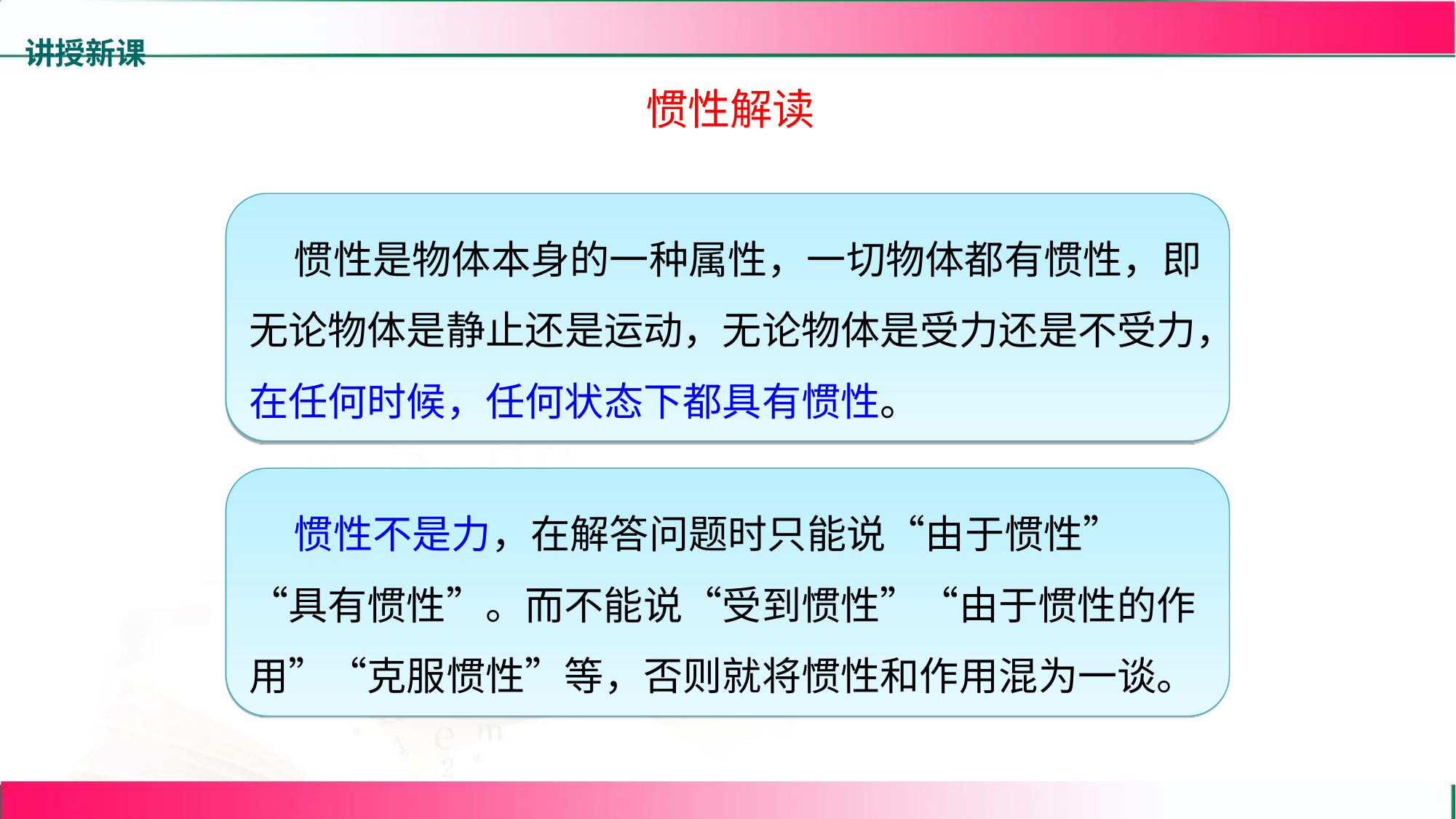

讲授新课
惯性解读
    惯性是物体本身的一种属性，一切物体都有惯性，即无论物体是静止还是运动，无论物体是受力还是不受力，在任何时候，任何状态下都具有惯性。
    惯性不是力，在解答问题时只能说“由于惯性” “具有惯性”。而不能说“受到惯性”“由于惯性的作用”“克服惯性”等，否则就将惯性和作用混为一谈。